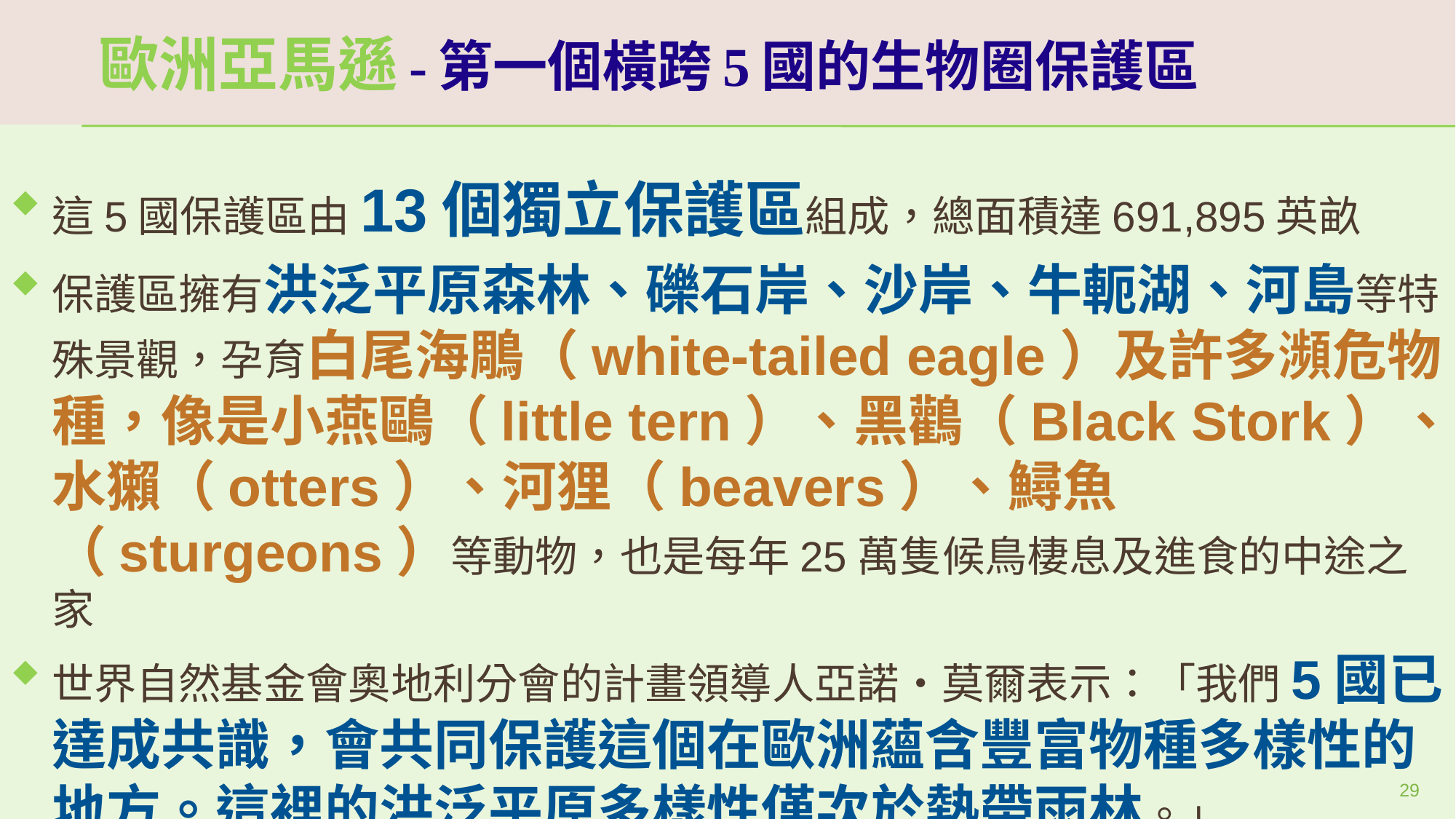

# 歐洲亞馬遜-第一個橫跨5國的生物圈保護區

這5國保護區由13個獨立保護區組成，總面積達691,895英畝
保護區擁有洪泛平原森林、礫石岸、沙岸、牛軛湖、河島等特殊景觀，孕育白尾海鵰（white-tailed eagle）及許多瀕危物種，像是小燕鷗（little tern）、黑鸛（Black Stork）、水獺（otters）、河狸（beavers）、鱘魚（sturgeons）等動物，也是每年25萬隻候鳥棲息及進食的中途之家
世界自然基金會奧地利分會的計畫領導人亞諾‧莫爾表示：「我們5國已達成共識，會共同保護這個在歐洲蘊含豐富物種多樣性的地方。這裡的洪泛平原多樣性僅次於熱帶雨林。」
29